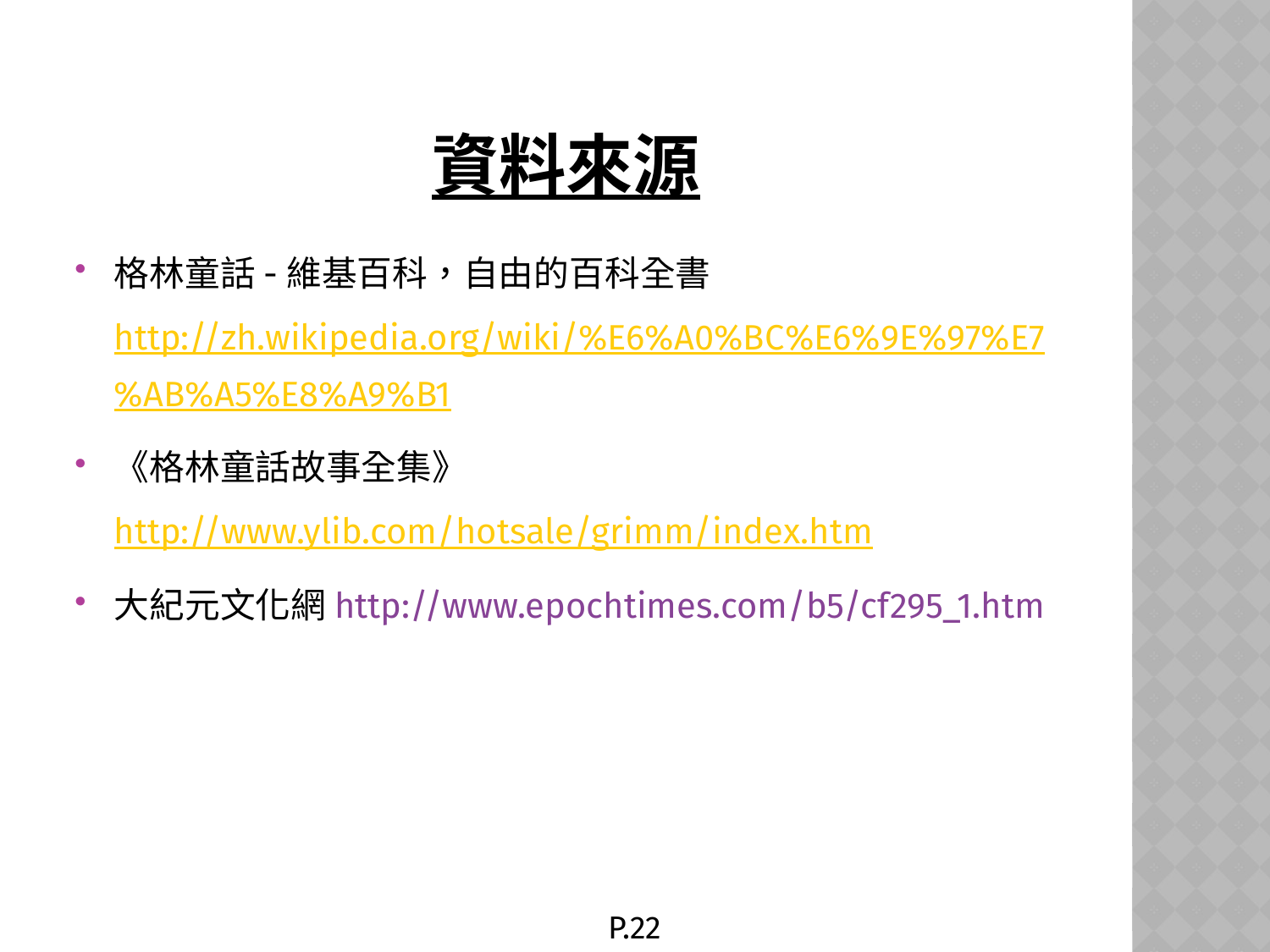

# 資料來源
格林童話-維基百科，自由的百科全書http://zh.wikipedia.org/wiki/%E6%A0%BC%E6%9E%97%E7%AB%A5%E8%A9%B1
《格林童話故事全集》http://www.ylib.com/hotsale/grimm/index.htm
大紀元文化網http://www.epochtimes.com/b5/cf295_1.htm

P.22